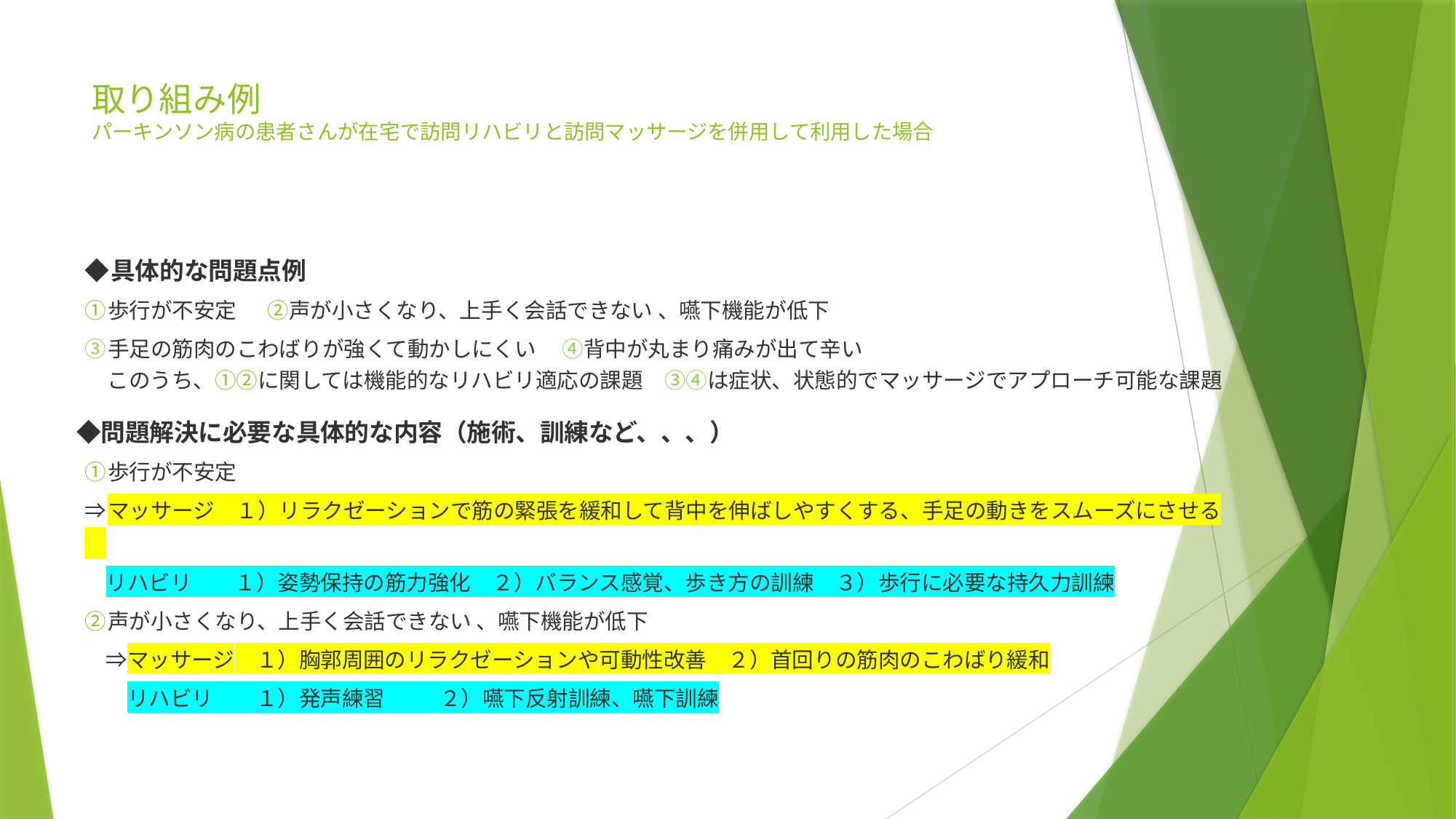

# 取り組み例 パーキンソン病の患者さんが在宅で訪問リハビリと訪問マッサージを併用して利用した場合
◆具体的な問題点例
①歩行が不安定  　②声が小さくなり、上手く会話できない 、嚥下機能が低下
③手足の筋肉のこわばりが強くて動かしにくい 　④背中が丸まり痛みが出て辛い
　　　このうち、①②に関しては機能的なリハビリ適応の課題　③④は症状、状態的でマッサージでアプローチ可能な課題

　　◆問題解決に必要な具体的な内容（施術、訓練など、、、）
①歩行が不安定
⇒マッサージ　１）リラクゼーションで筋の緊張を緩和して背中を伸ばしやすくする、手足の動きをスムーズにさせる
　リハビリ　　１）姿勢保持の筋力強化　２）バランス感覚、歩き方の訓練　３）歩行に必要な持久力訓練
②声が小さくなり、上手く会話できない 、嚥下機能が低下
　⇒マッサージ　１）胸郭周囲のリラクゼーションや可動性改善　２）首回りの筋肉のこわばり緩和
　　リハビリ　　１）発声練習　       ２）嚥下反射訓練、嚥下訓練